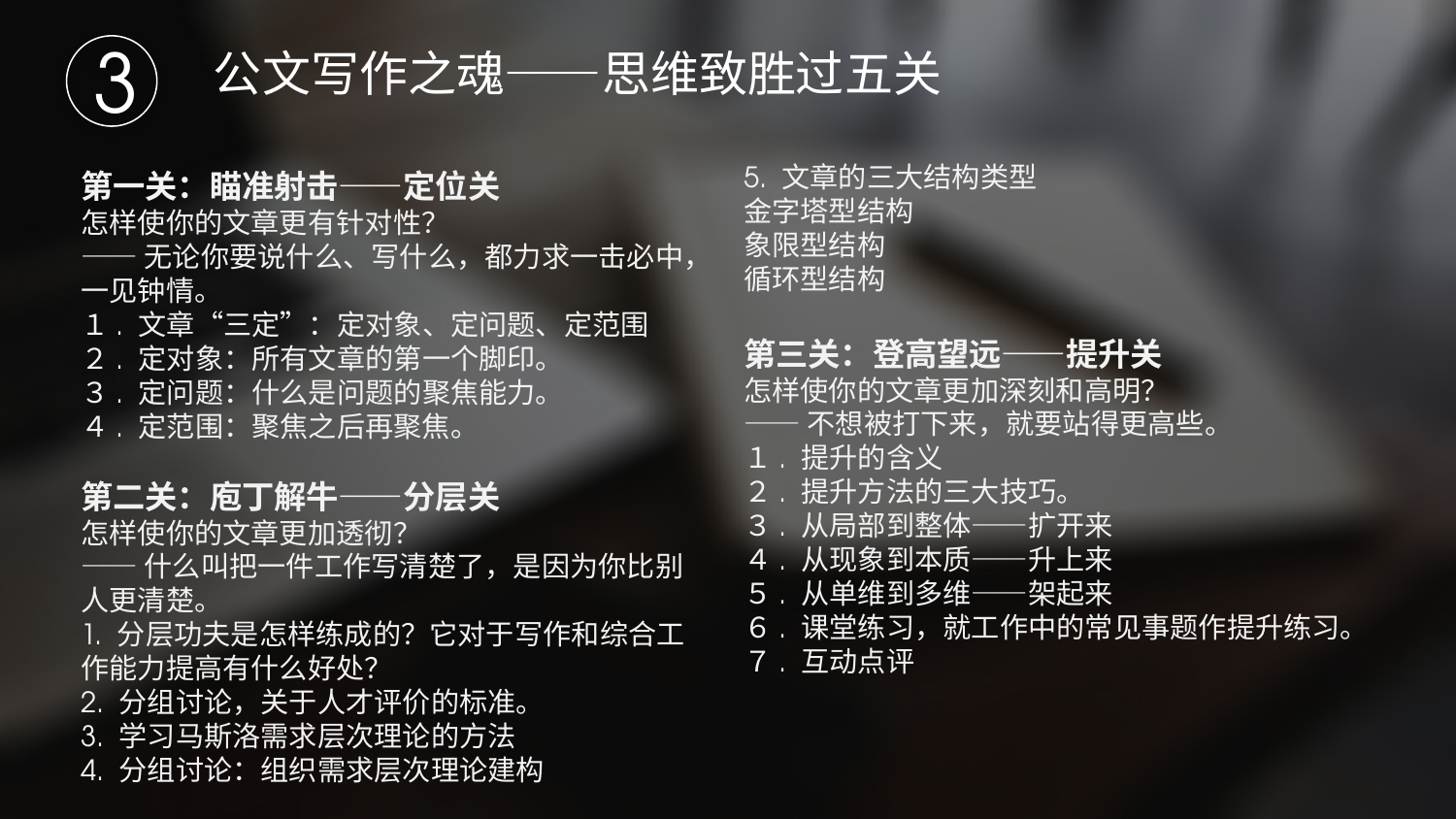

公文写作之魂——思维致胜过五关
3
5. 文章的三大结构类型
金字塔型结构
象限型结构
循环型结构

第三关：登高望远——提升关
怎样使你的文章更加深刻和高明？
——不想被打下来，就要站得更高些。
１. 提升的含义
２. 提升方法的三大技巧。
３. 从局部到整体——扩开来
４. 从现象到本质——升上来
５. 从单维到多维——架起来
６. 课堂练习，就工作中的常见事题作提升练习。
７. 互动点评

第一关：瞄准射击——定位关
怎样使你的文章更有针对性？
——无论你要说什么、写什么，都力求一击必中，一见钟情。
１. 文章“三定”：定对象、定问题、定范围
２. 定对象：所有文章的第一个脚印。
３. 定问题：什么是问题的聚焦能力。
４. 定范围：聚焦之后再聚焦。

第二关：庖丁解牛——分层关
怎样使你的文章更加透彻？
——什么叫把一件工作写清楚了，是因为你比别人更清楚。
1. 分层功夫是怎样练成的？它对于写作和综合工作能力提高有什么好处？
2. 分组讨论，关于人才评价的标准。
3. 学习马斯洛需求层次理论的方法
4. 分组讨论：组织需求层次理论建构